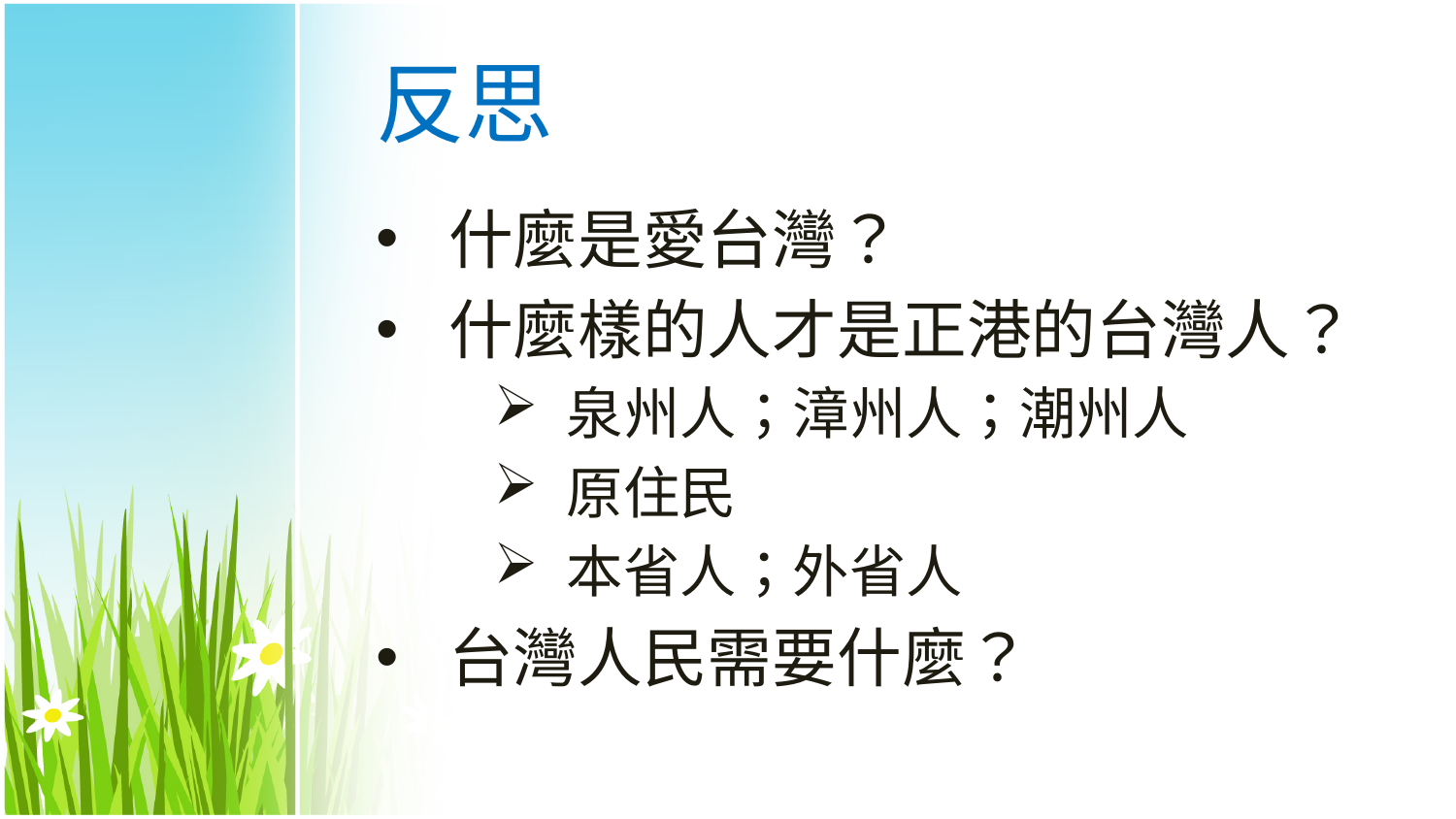

# 反思
什麼是愛台灣？
什麼樣的人才是正港的台灣人？
泉州人；漳州人；潮州人
原住民
本省人；外省人
台灣人民需要什麼？